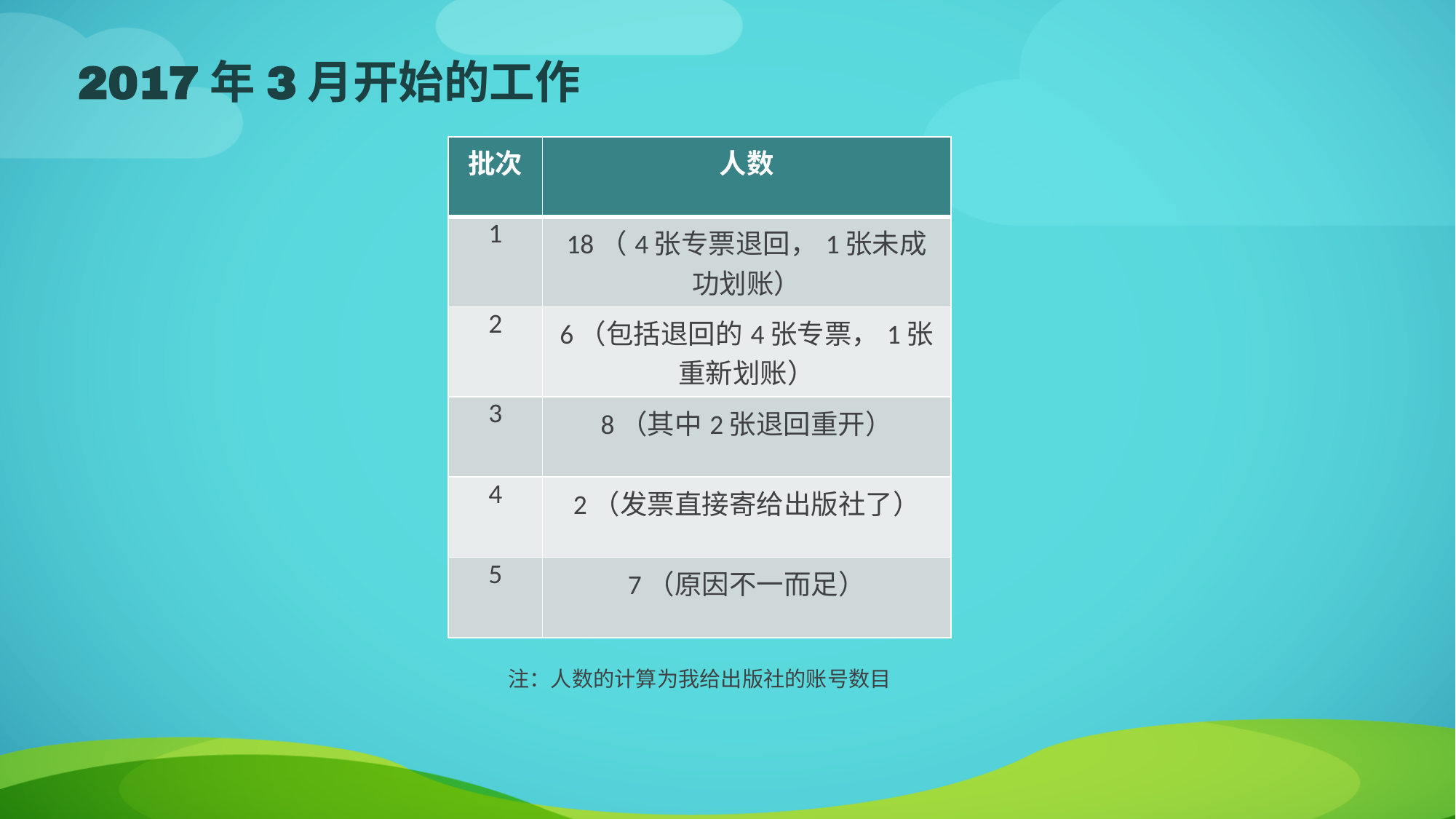

# 2017年3月开始的工作
| 批次 | 人数 |
| --- | --- |
| 1 | 18（4张专票退回，1张未成功划账） |
| 2 | 6（包括退回的4张专票，1张重新划账） |
| 3 | 8（其中2张退回重开） |
| 4 | 2（发票直接寄给出版社了） |
| 5 | 7（原因不一而足） |
注：人数的计算为我给出版社的账号数目